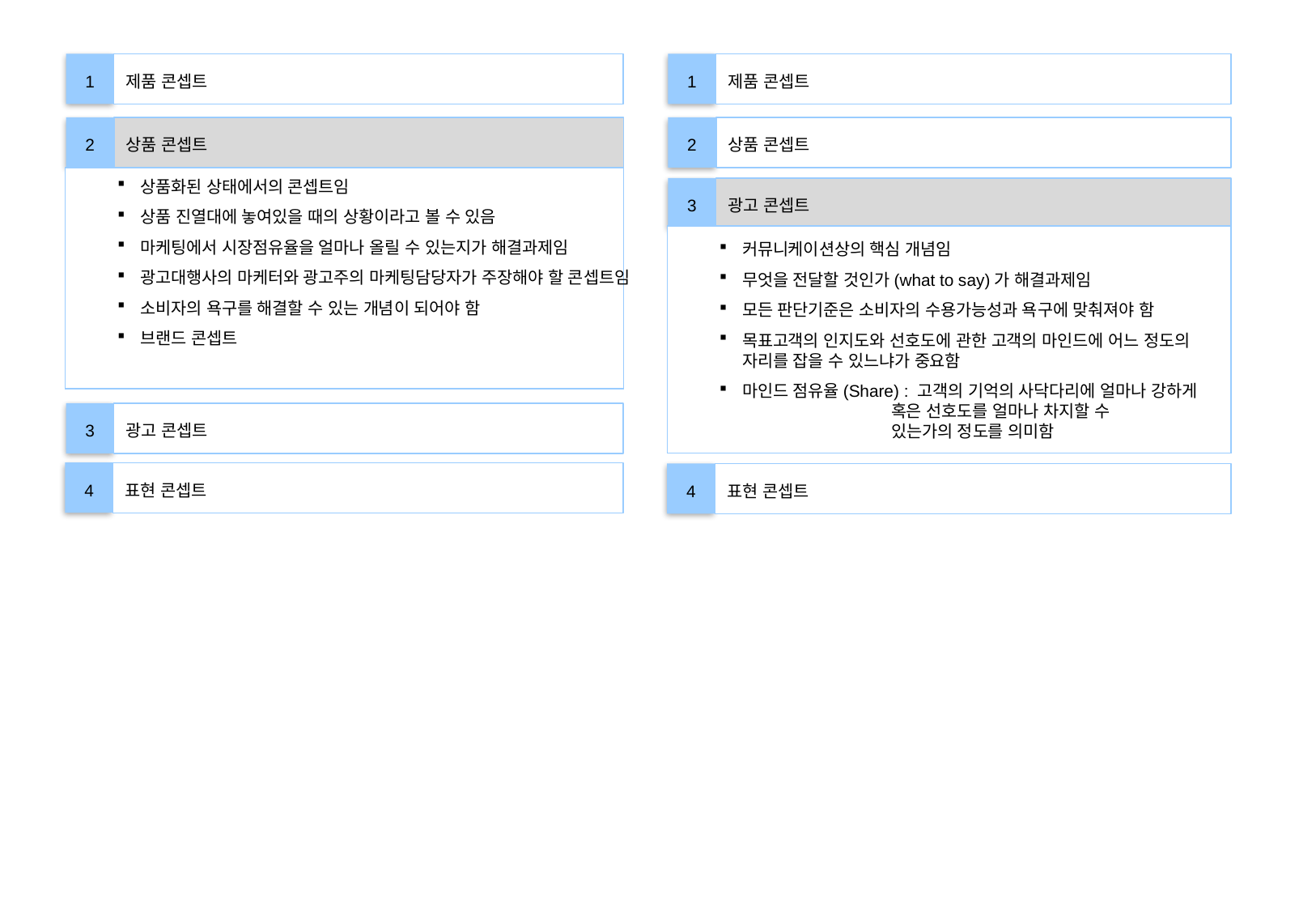

1
1
제품 콘셉트
제품 콘셉트
상품 콘셉트
상품 콘셉트
2
2

상품화된 상태에서의 콘셉트임
상품 진열대에 놓여있을 때의 상황이라고 볼 수 있음
마케팅에서 시장점유율을 얼마나 올릴 수 있는지가 해결과제임
광고대행사의 마케터와 광고주의 마케팅담당자가 주장해야 할 콘셉트임
소비자의 욕구를 해결할 수 있는 개념이 되어야 함
브랜드 콘셉트
3
광고 콘셉트

커뮤니케이션상의 핵심 개념임
무엇을 전달할 것인가(what to say)가 해결과제임
모든 판단기준은 소비자의 수용가능성과 욕구에 맞춰져야 함
목표고객의 인지도와 선호도에 관한 고객의 마인드에 어느 정도의 자리를 잡을 수 있느냐가 중요함
마인드 점유율(Share) : 고객의 기억의 사닥다리에 얼마나 강하게
                                혹은 선호도를 얼마나 차지할 수
                                있는가의 정도를 의미함
3
광고 콘셉트
4
표현 콘셉트
4
표현 콘셉트